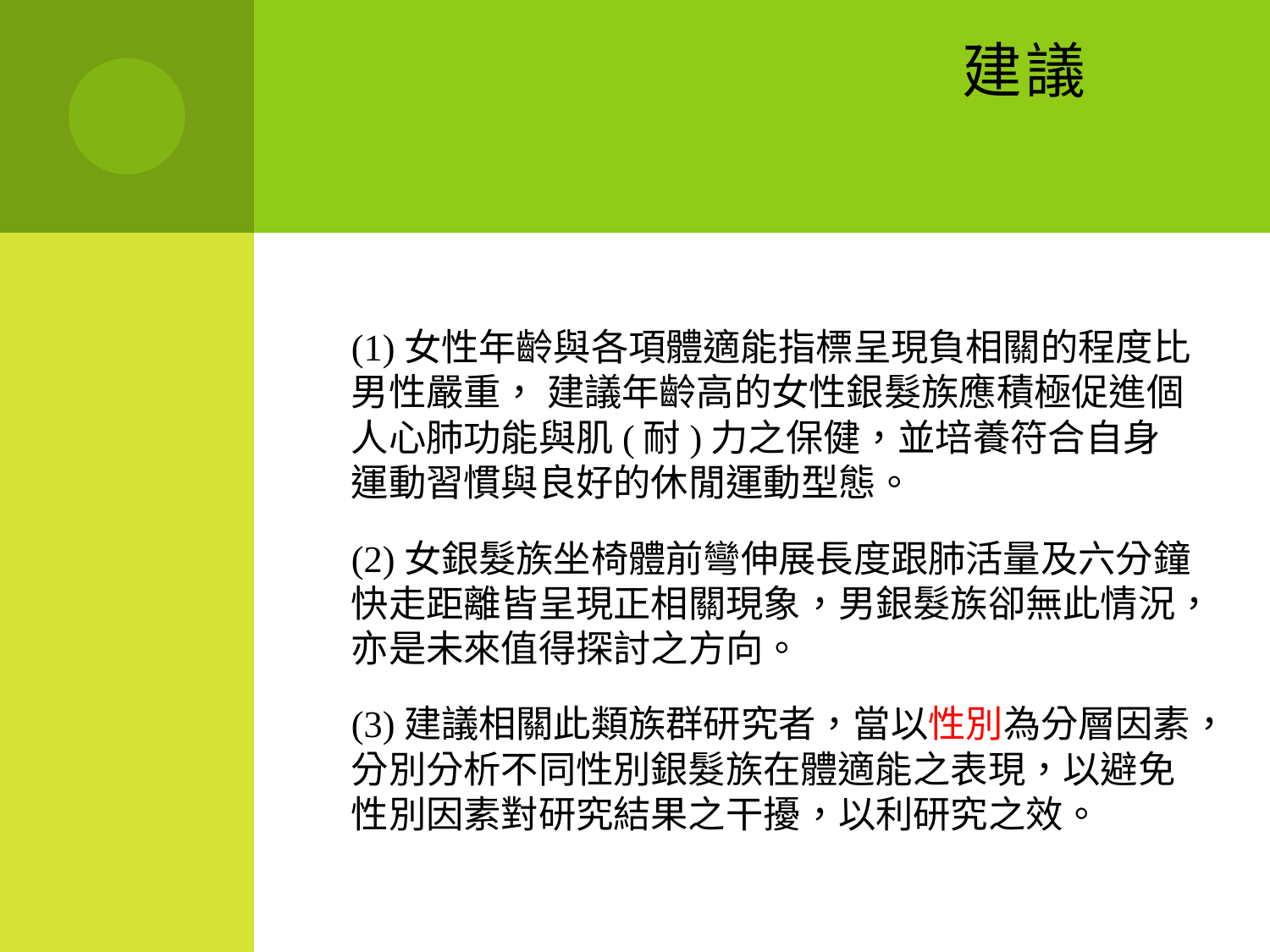

# 建議
(1)女性年齡與各項體適能指標呈現負相關的程度比男性嚴重， 建議年齡高的女性銀髮族應積極促進個人心肺功能與肌(耐)力之保健，並培養符合自身運動習慣與良好的休閒運動型態。
(2)女銀髮族坐椅體前彎伸展長度跟肺活量及六分鐘快走距離皆呈現正相關現象，男銀髮族卻無此情況，亦是未來值得探討之方向。
(3)建議相關此類族群研究者，當以性別為分層因素，分別分析不同性別銀髮族在體適能之表現，以避免性別因素對研究結果之干擾，以利研究之效。